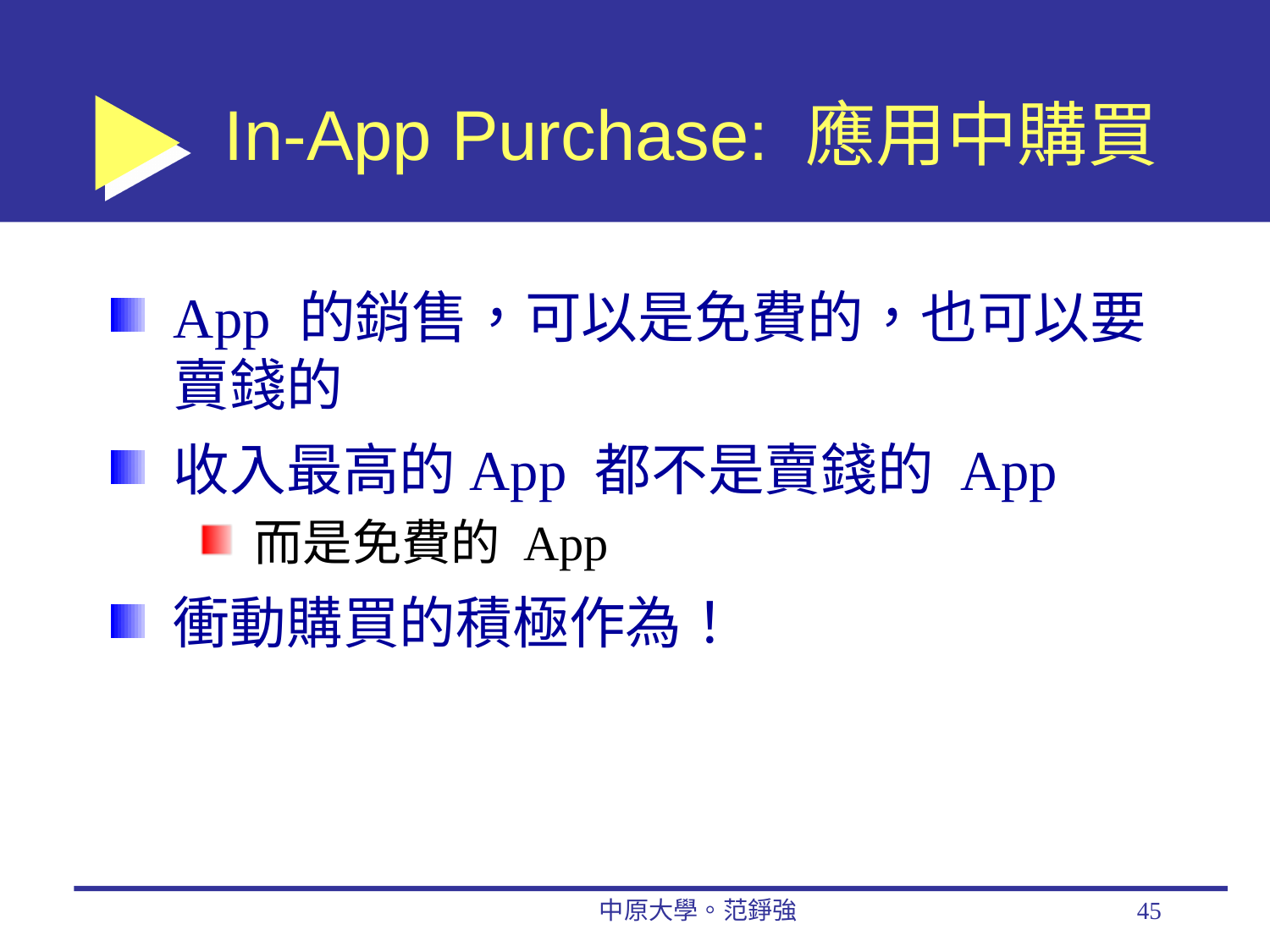

# In-App Purchase: 應用中購買
App 的銷售，可以是免費的，也可以要賣錢的
收入最高的App 都不是賣錢的 App
而是免費的 App
衝動購買的積極作為！
中原大學。范錚強
45